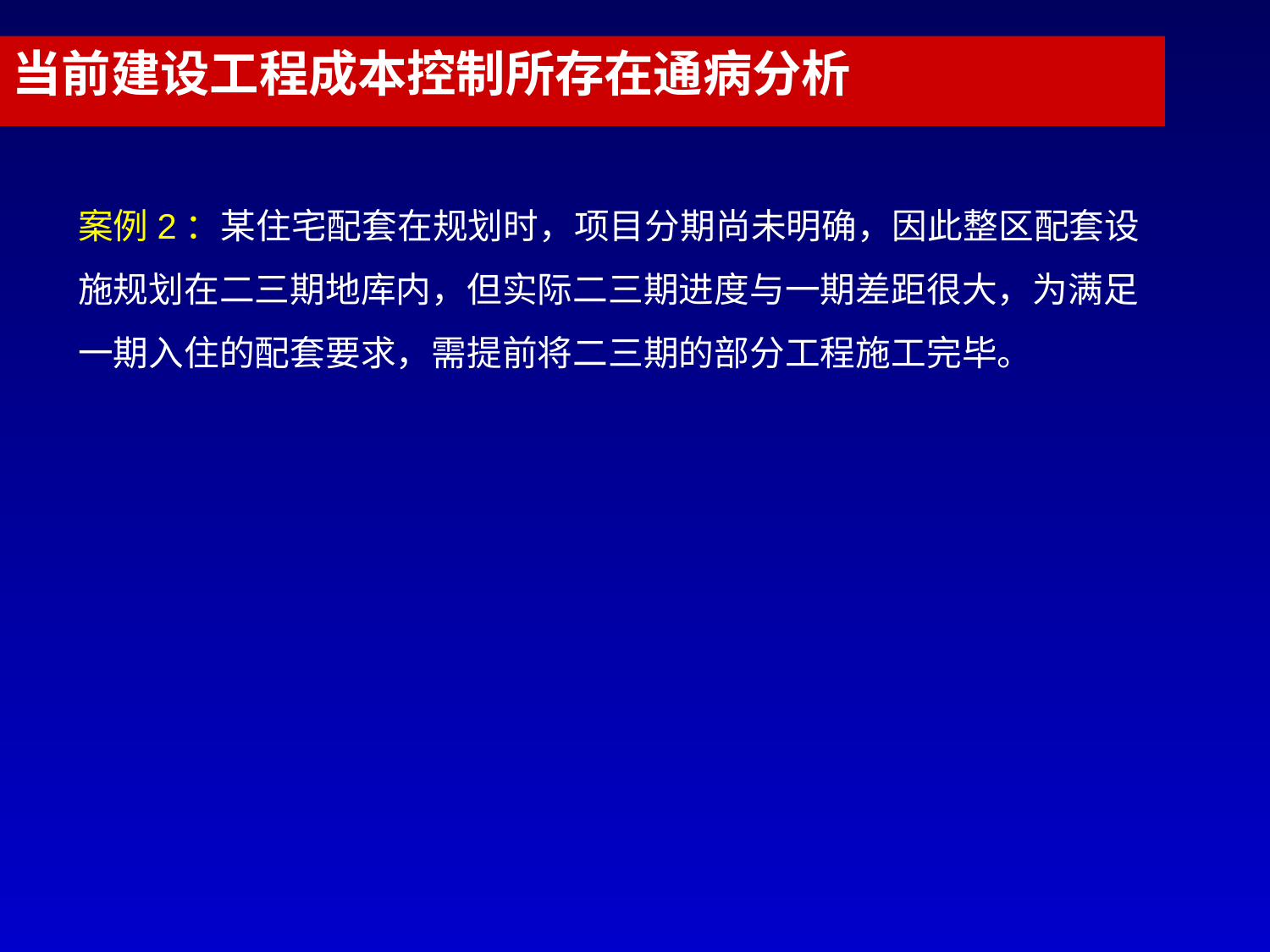

当前建设工程成本控制所存在通病分析
案例2：某住宅配套在规划时，项目分期尚未明确，因此整区配套设施规划在二三期地库内，但实际二三期进度与一期差距很大，为满足一期入住的配套要求，需提前将二三期的部分工程施工完毕。
6